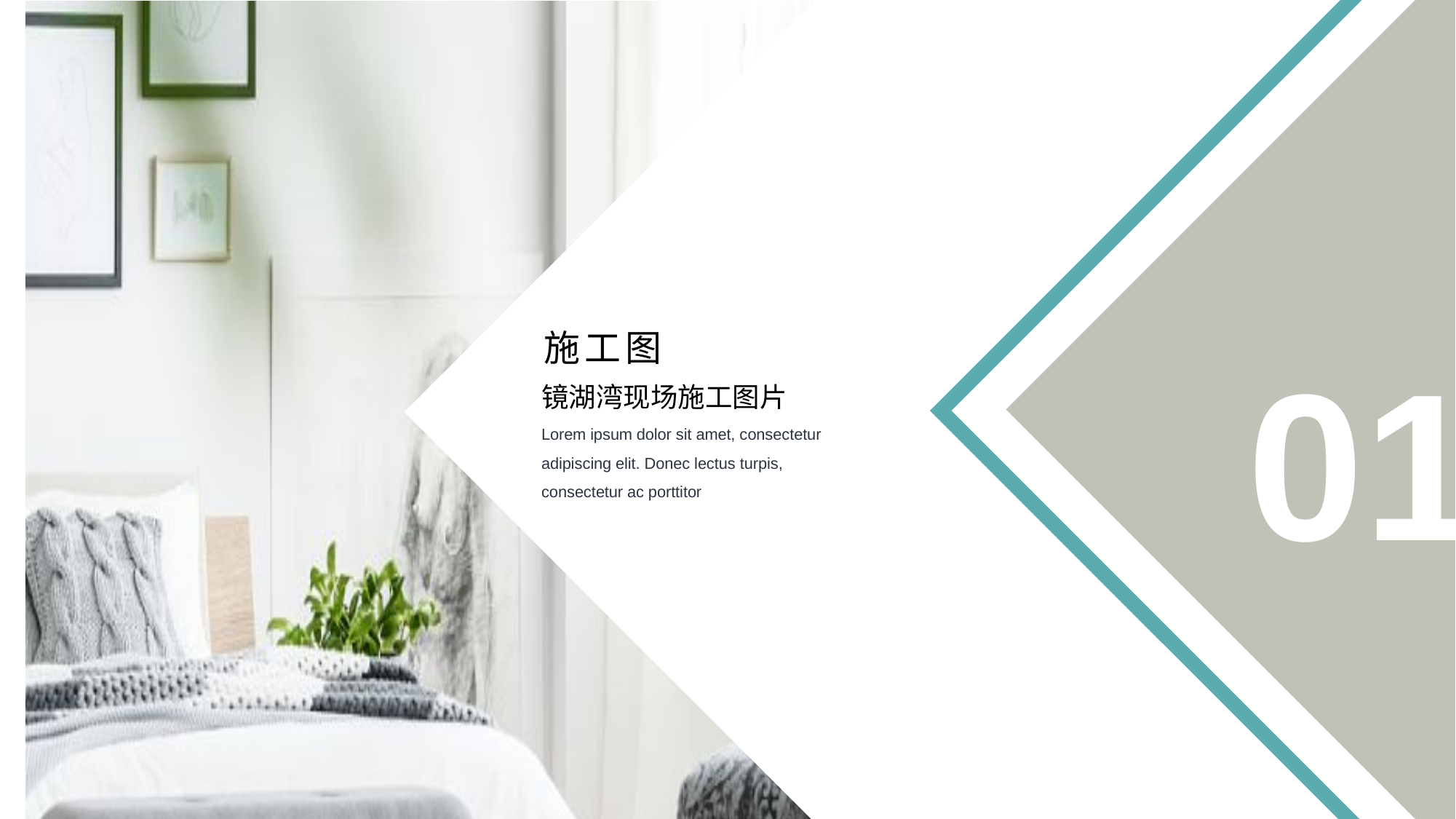

01
施工图
镜湖湾现场施工图片
Lorem ipsum dolor sit amet, consectetur adipiscing elit. Donec lectus turpis, consectetur ac porttitor